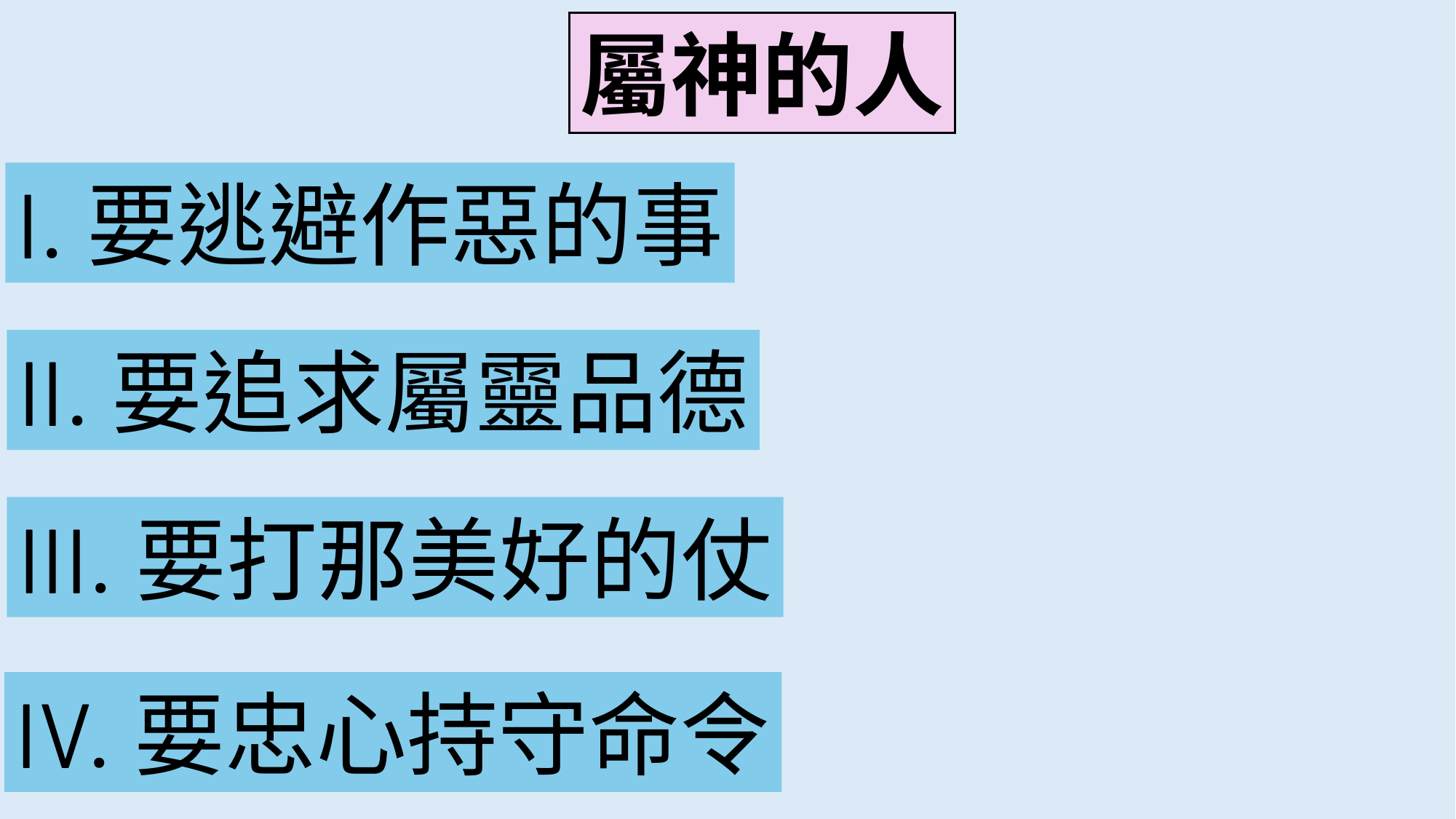

屬神的人
I.要逃避作惡的事
II.要追求屬靈品德
III.要打那美好的仗
IV.要忠心持守命令